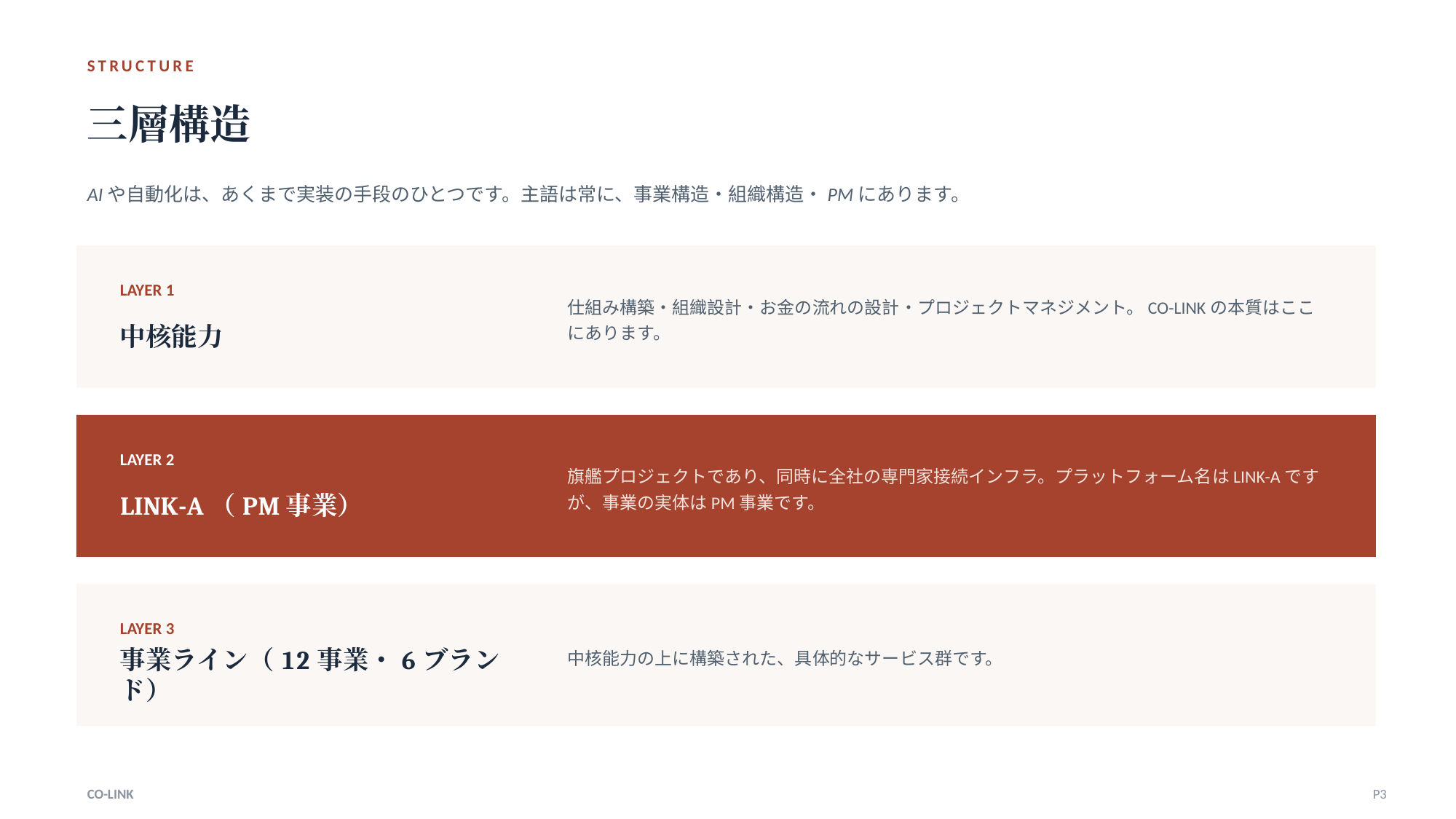

STRUCTURE
三層構造
AIや自動化は、あくまで実装の手段のひとつです。主語は常に、事業構造・組織構造・PMにあります。

仕組み構築・組織設計・お金の流れの設計・プロジェクトマネジメント。CO-LINKの本質はここにあります。
LAYER 1
中核能力

旗艦プロジェクトであり、同時に全社の専門家接続インフラ。プラットフォーム名はLINK-Aですが、事業の実体はPM事業です。
LAYER 2
LINK-A（PM事業）

中核能力の上に構築された、具体的なサービス群です。
LAYER 3
事業ライン（12事業・6ブランド）
CO-LINK
P3